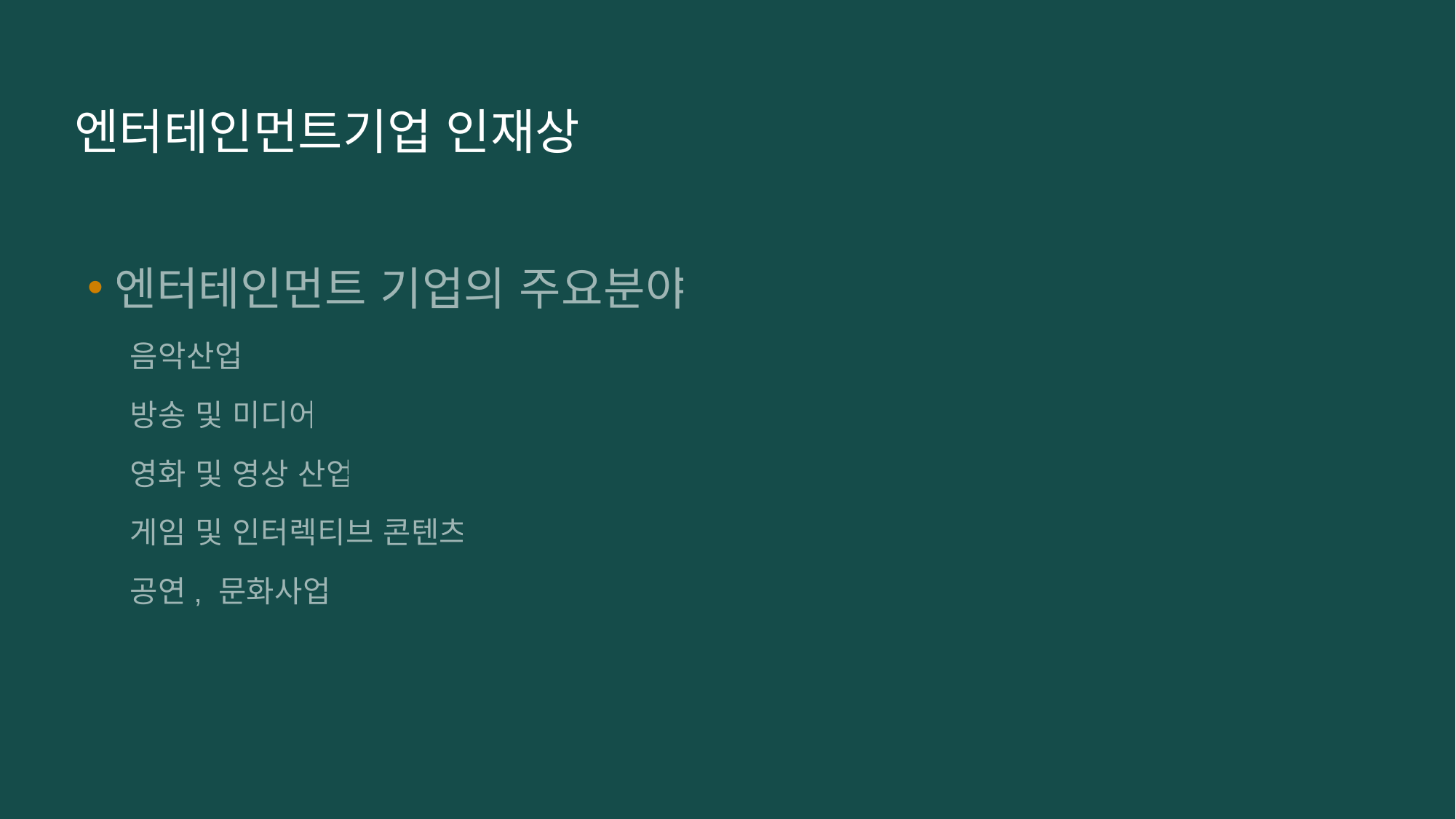

# 엔터테인먼트기업 인재상
엔터테인먼트 기업의 주요분야
    음악산업
    방송 및 미디어
    영화 및 영상 산업
    게임 및 인터렉티브 콘텐츠
    공연, 문화사업